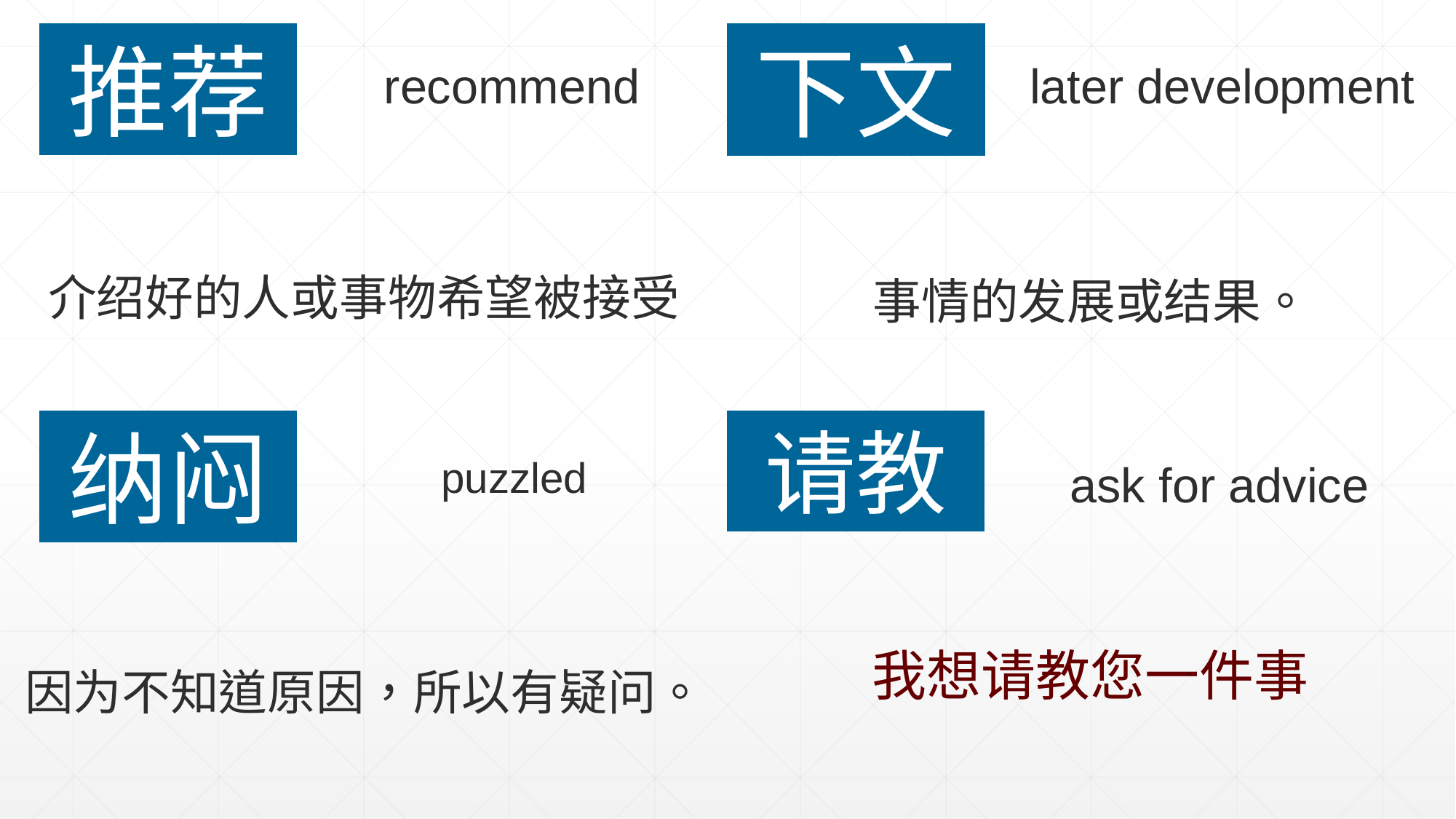

推荐
下文
recommend
later development
介绍好的人或事物希望被接受
事情的发展或结果。
请教
纳闷
puzzled
ask for advice
因为不知道原因，所以有疑问。
我想请教您一件事